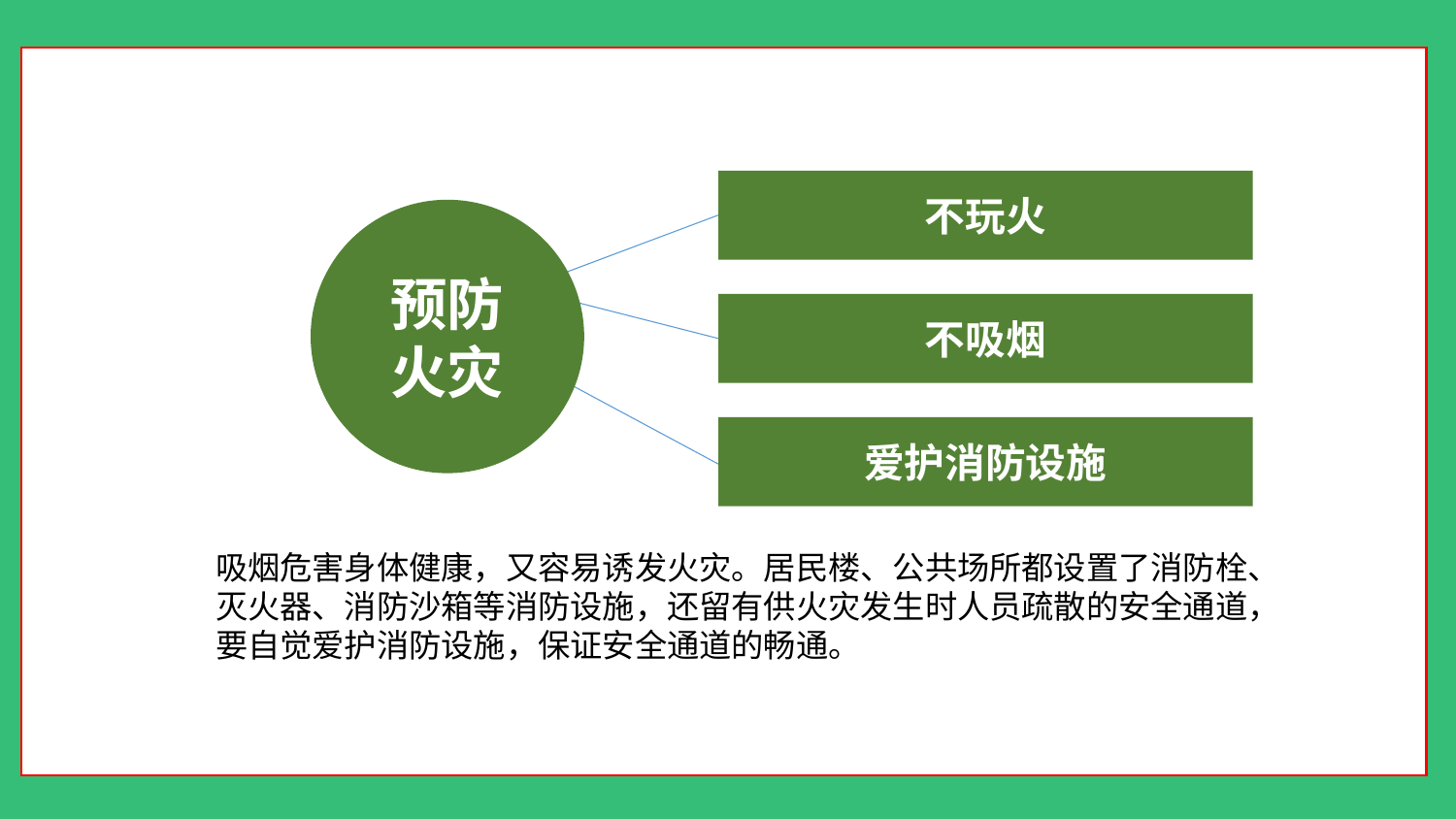

不玩火
预防火灾
不吸烟
爱护消防设施
吸烟危害身体健康，又容易诱发火灾。居民楼、公共场所都设置了消防栓、灭火器、消防沙箱等消防设施，还留有供火灾发生时人员疏散的安全通道，要自觉爱护消防设施，保证安全通道的畅通。